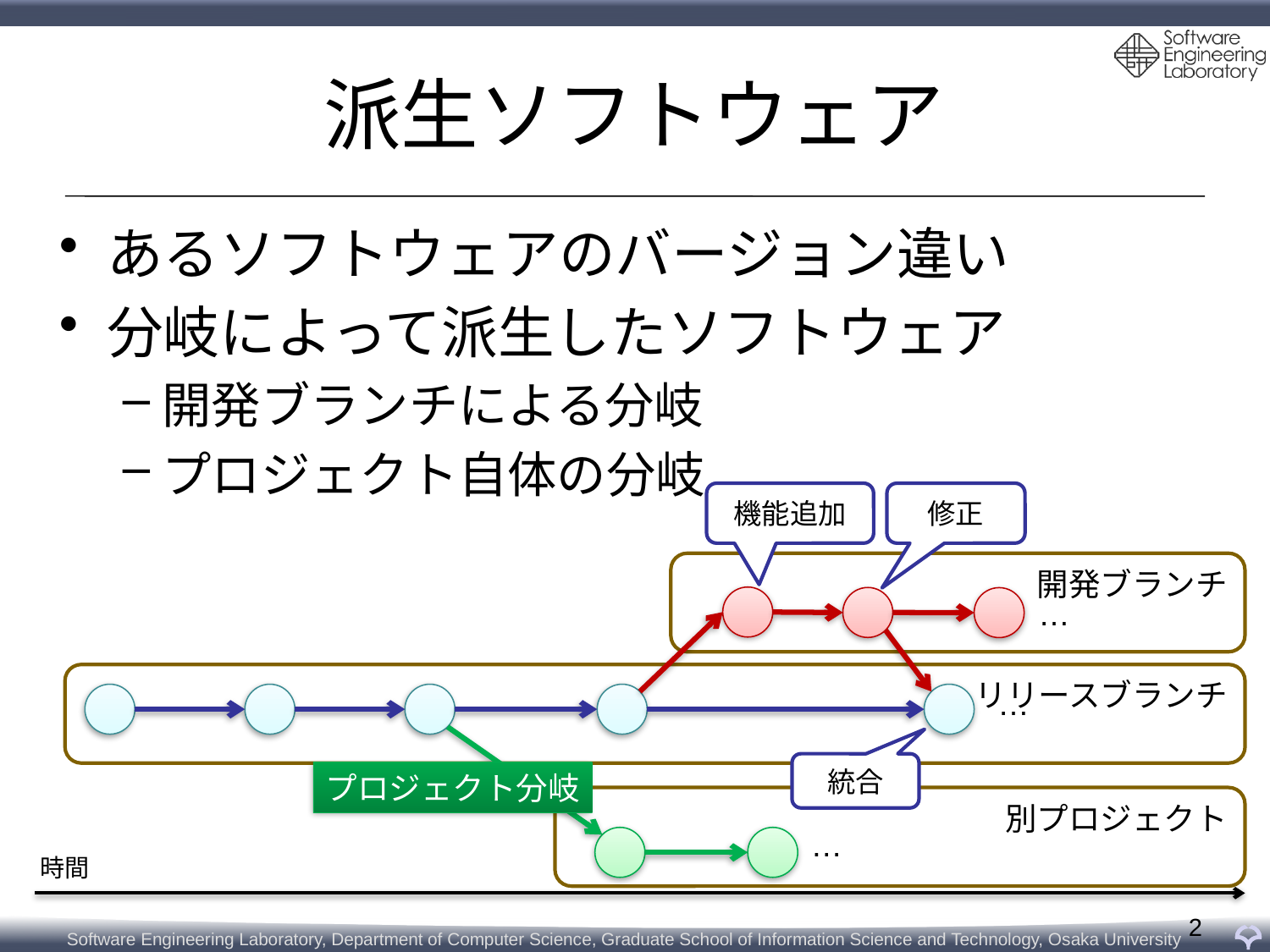

# 派生ソフトウェア
あるソフトウェアのバージョン違い
分岐によって派生したソフトウェア
開発ブランチによる分岐
プロジェクト自体の分岐
機能追加
修正
開発ブランチ

…
リリースブランチ
…

統合
プロジェクト分岐
別プロジェクト
…

時間
2